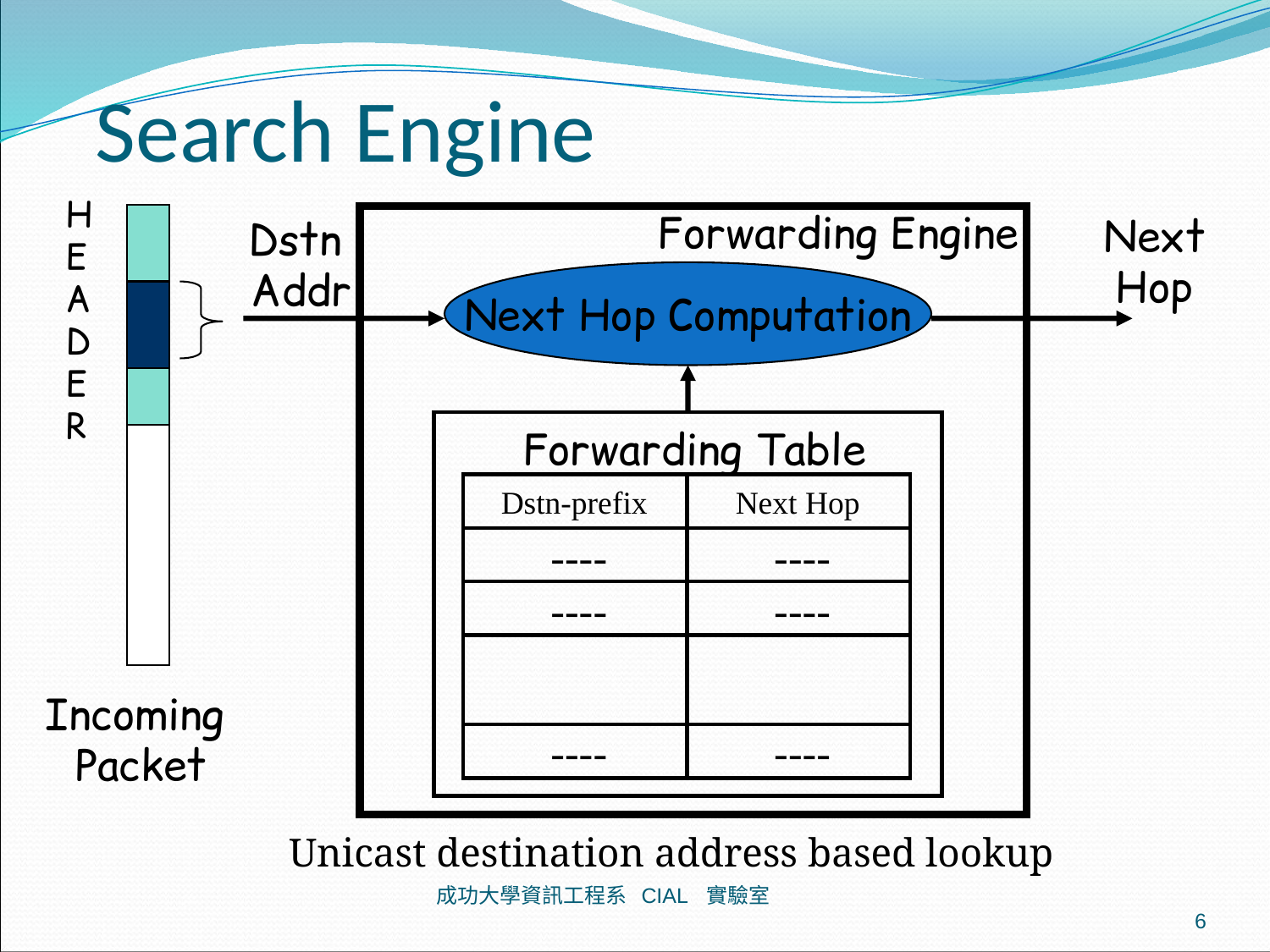

# Search Engine
HEADER

Forwarding Engine
Next Hop

Dstn
Addr
Next Hop Computation

Forwarding Table

Dstn-prefix
Next Hop

----
----

----
----

Incoming
Packet
----
----

Unicast destination address based lookup
成功大學資訊工程系  CIAL 實驗室

6